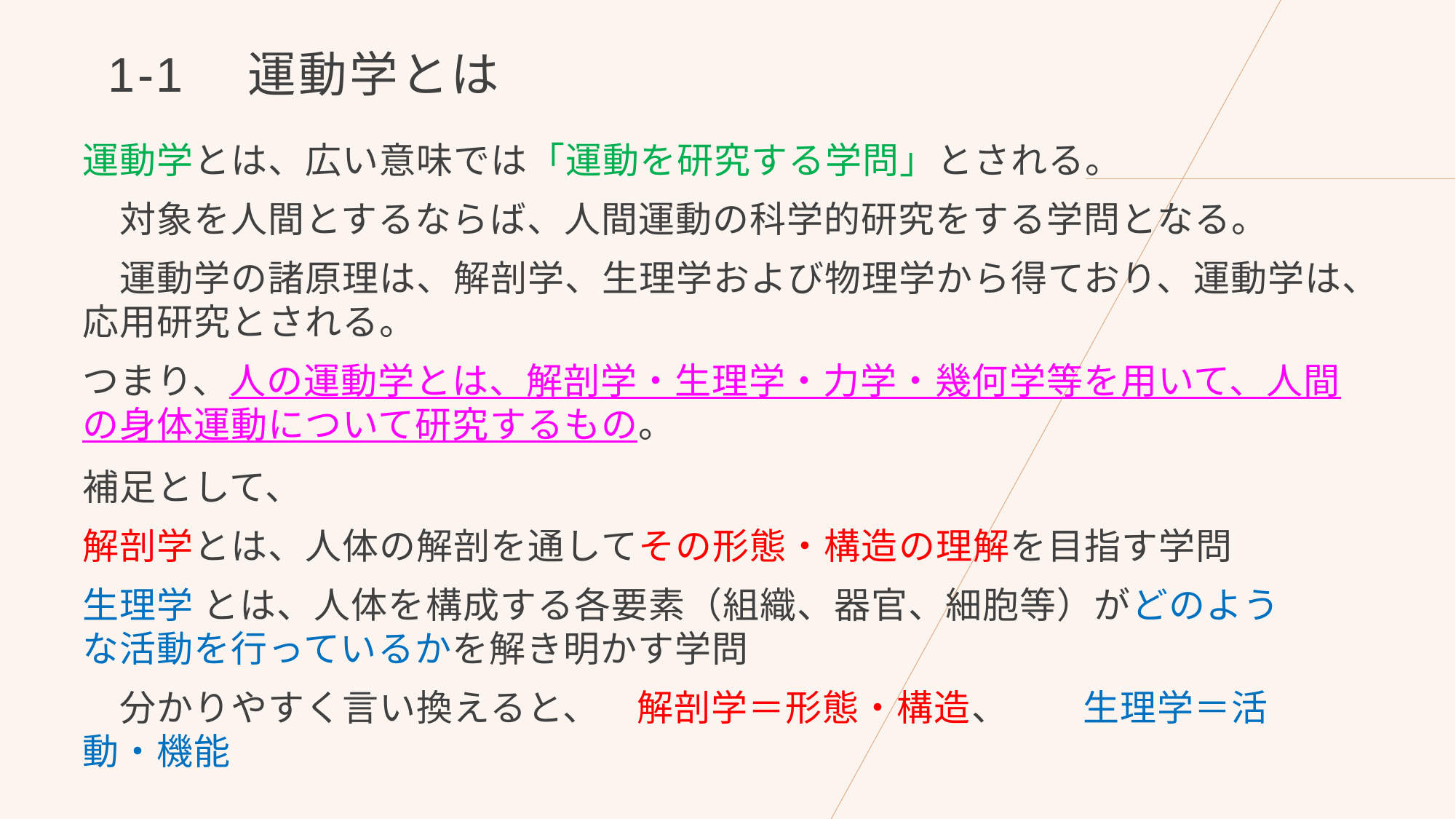

# 1-1　運動学とは
運動学とは、広い意味では「運動を研究する学問」とされる。
　対象を人間とするならば、人間運動の科学的研究をする学問となる。
　運動学の諸原理は、解剖学、生理学および物理学から得ており、運動学は、応用研究とされる。
つまり、人の運動学とは、解剖学・生理学・力学・幾何学等を用いて、人間の身体運動について研究するもの。
補足として、
解剖学とは、人体の解剖を通してその形態・構造の理解を目指す学問
生理学 とは、人体を構成する各要素（組織、器官、細胞等）がどのような活動を行っているかを解き明かす学問
　分かりやすく言い換えると、　解剖学＝形態・構造、　　生理学＝活動・機能